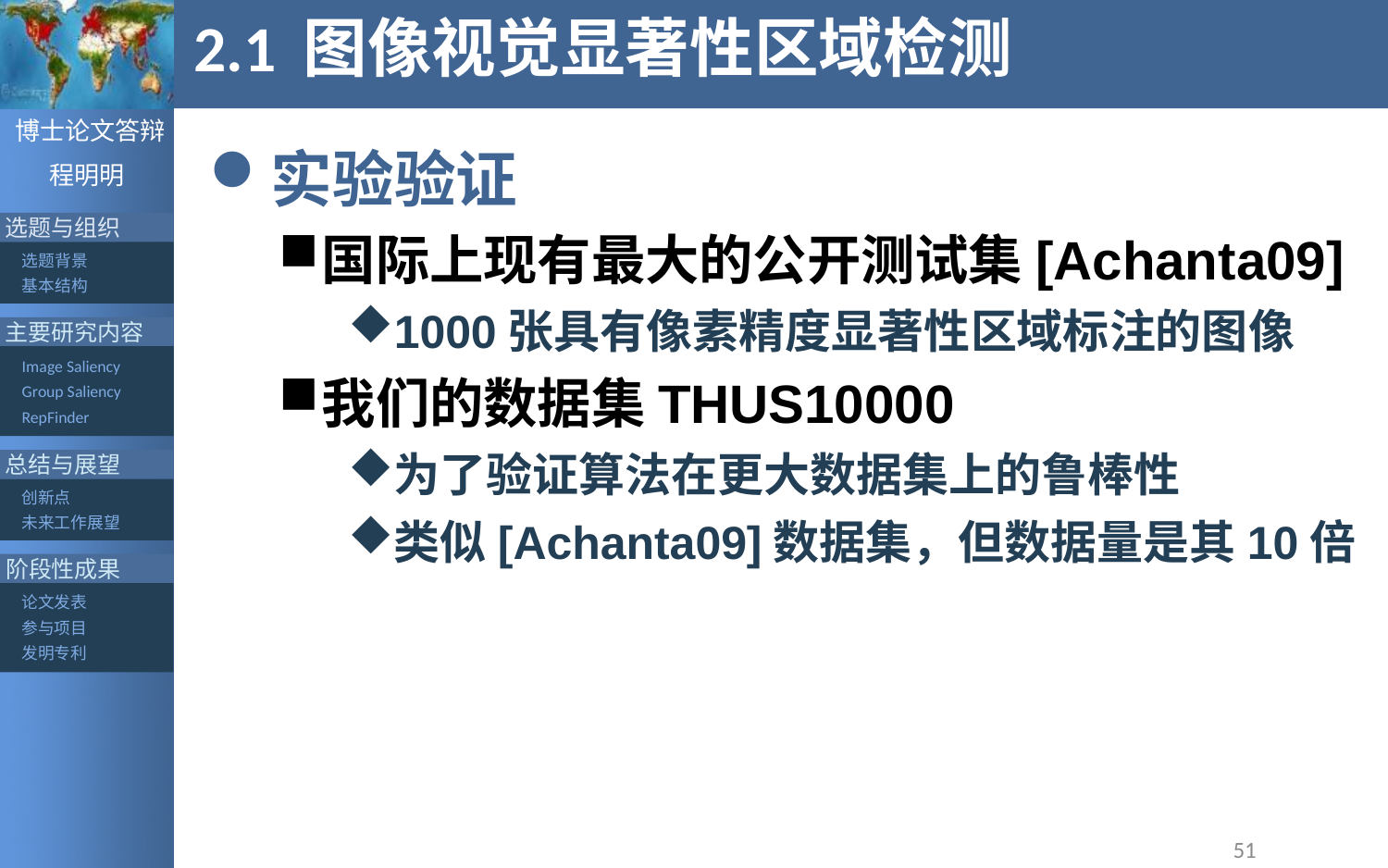

# 2.1 图像视觉显著性区域检测
实验验证
国际上现有最大的公开测试集[Achanta09]
1000张具有像素精度显著性区域标注的图像
我们的数据集THUS10000
为了验证算法在更大数据集上的鲁棒性
类似[Achanta09]数据集，但数据量是其10倍

51